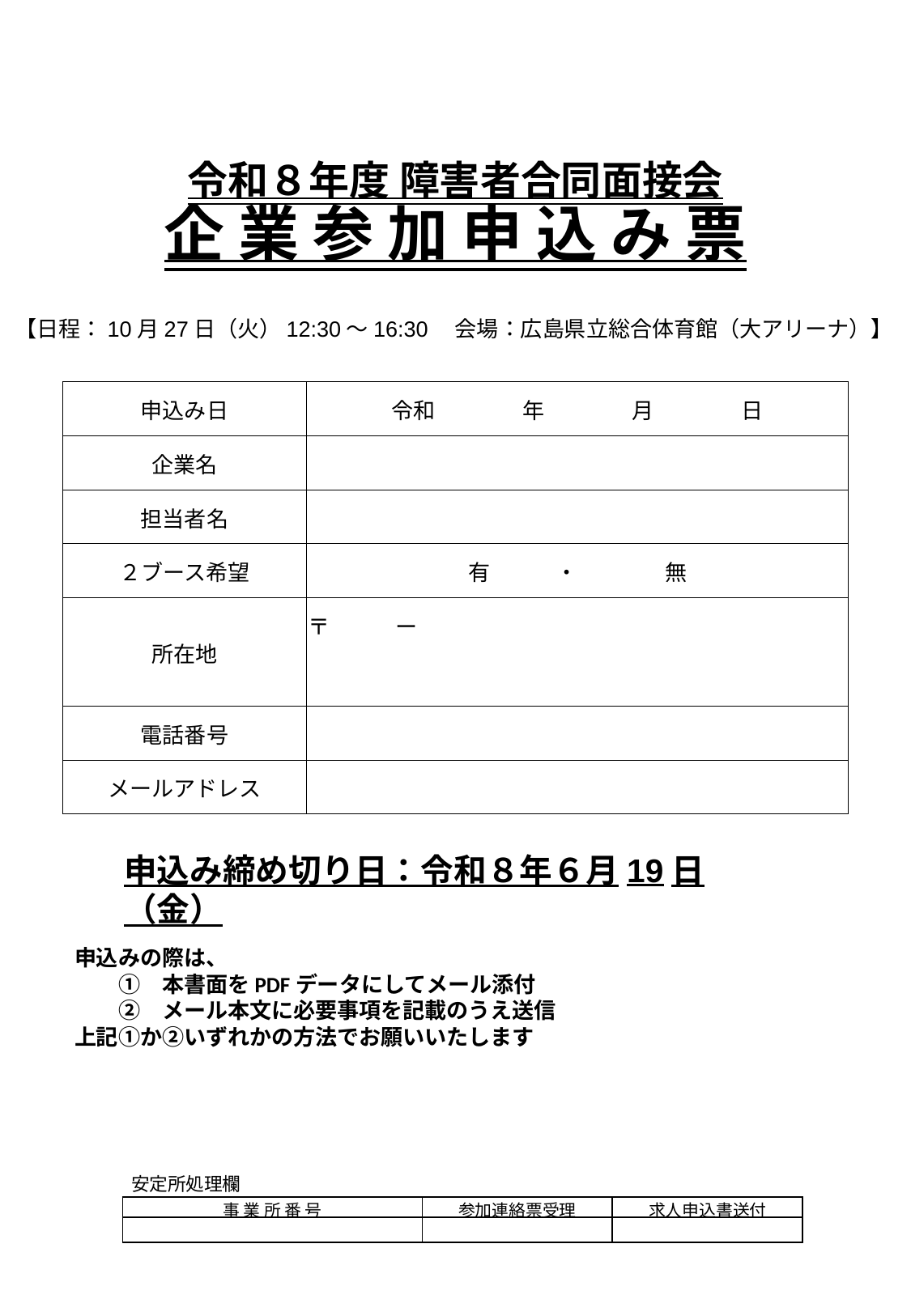

# 令和８年度 障害者合同面接会 企 業 参 加 申 込 み 票
【日程：10月27日（火）12:30～16:30　会場：広島県立総合体育館（大アリーナ）】
| 申込み日 | 令和　　　　年　　　　月　　　　日 |
| --- | --- |
| 企業名 |  |
| 担当者名 |  |
| ２ブース希望 | 有　　　・　　　　無 |
| 所在地 | 〒　　　ー |
|  |  |
| 電話番号 |  |
| メールアドレス |  |
申込み締め切り日：令和８年６月19日（金）
申込みの際は、
　　①　本書面をPDFデータにしてメール添付
　　②　メール本文に必要事項を記載のうえ送信
上記①か②いずれかの方法でお願いいたします

安定所処理欄
| 事 業 所 番 号 | 参加連絡票受理 | 求人申込書送付 |
| --- | --- | --- |
|  |  |  |